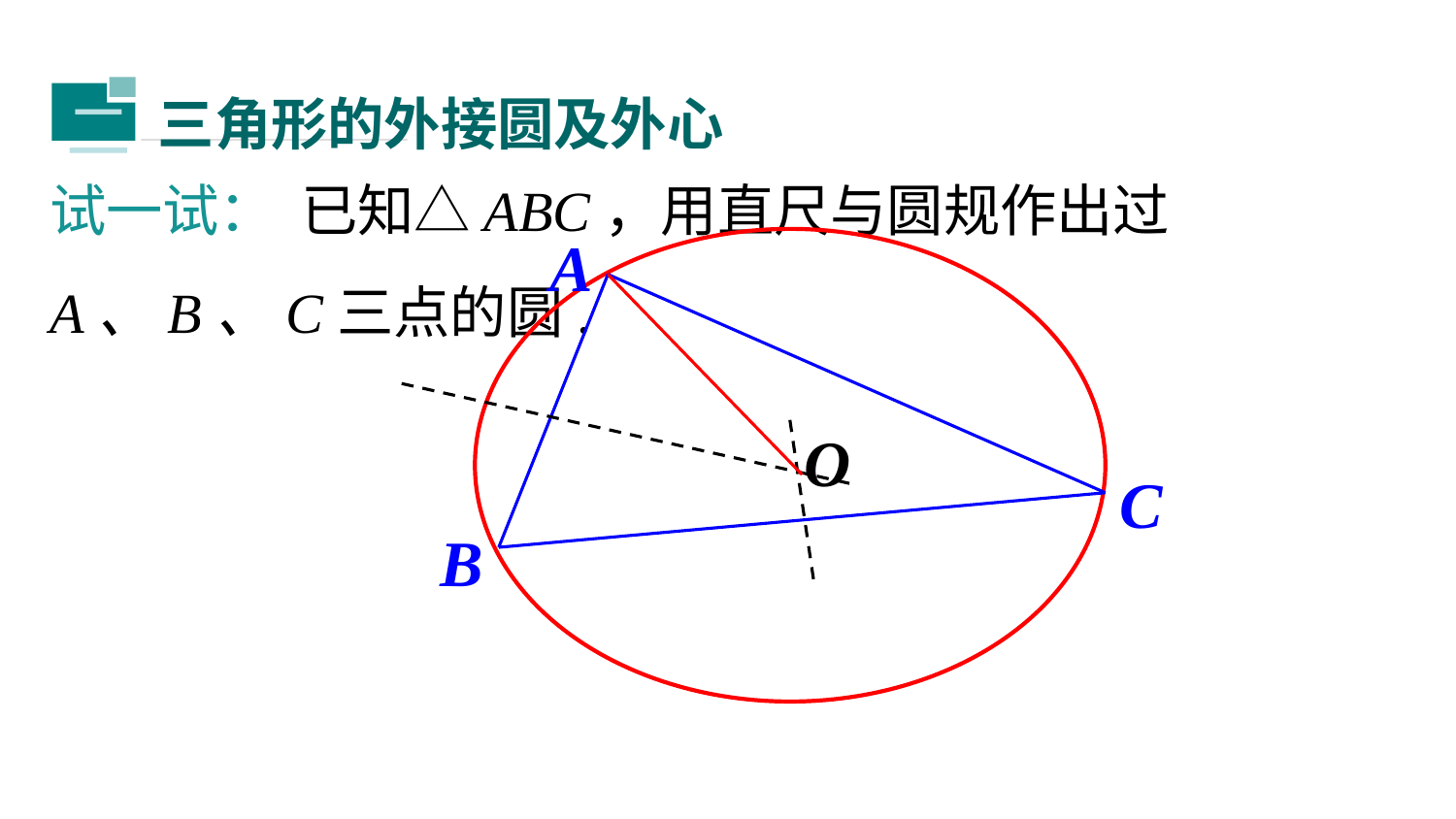

三角形的外接圆及外心
二

试一试：  已知△ABC，用直尺与圆规作出过A、B、C三点的圆.
A

C
B

O